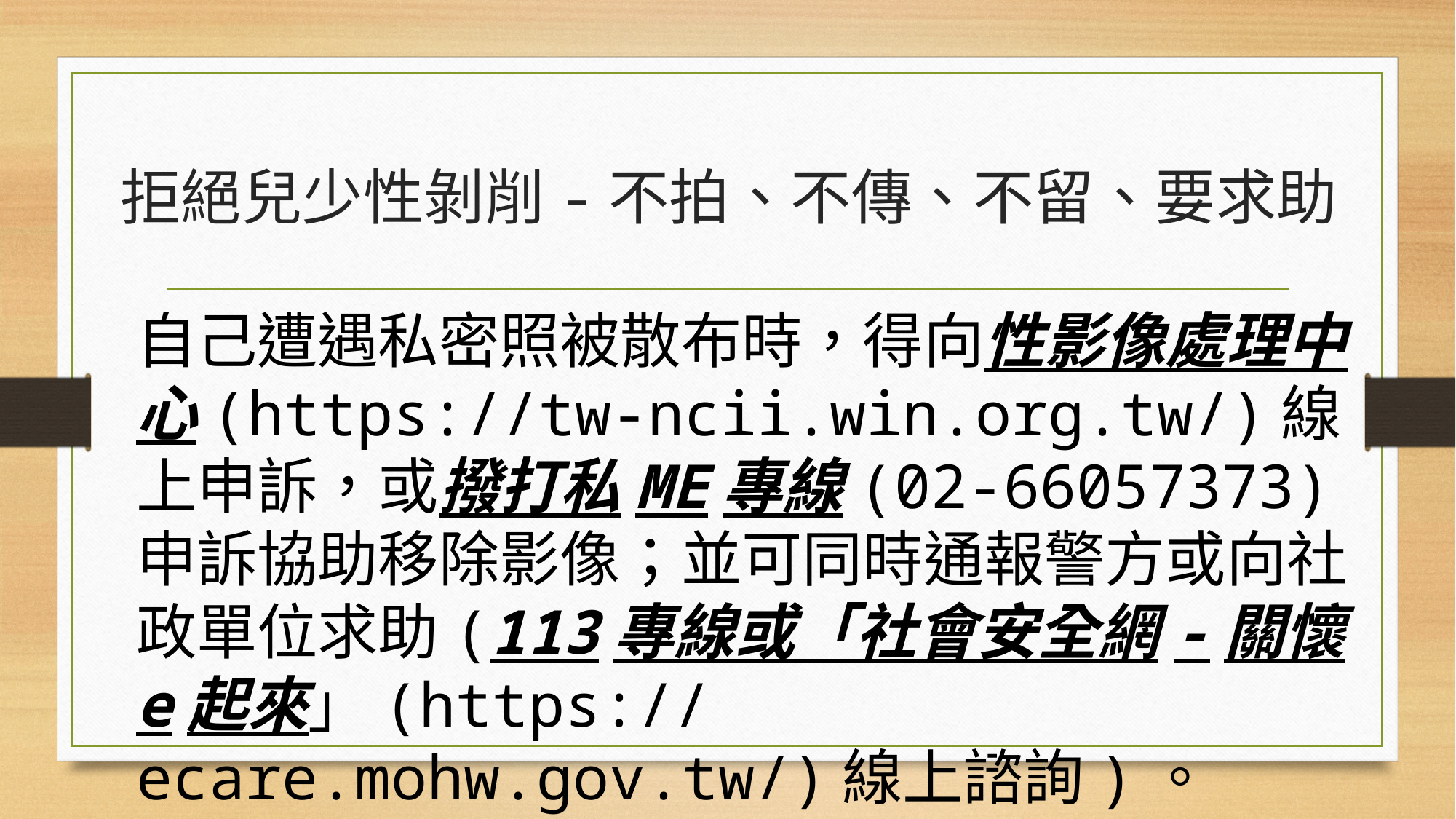

# 拒絕兒少性剝削-不拍、不傳、不留、要求助
自己遭遇私密照被散布時，得向性影像處理中心(https://tw-ncii.win.org.tw/)線上申訴，或撥打私ME專線(02-66057373)申訴協助移除影像；並可同時通報警方或向社政單位求助(113專線或「社會安全網-關懷e起來」(https://ecare.mohw.gov.tw/)線上諮詢)。